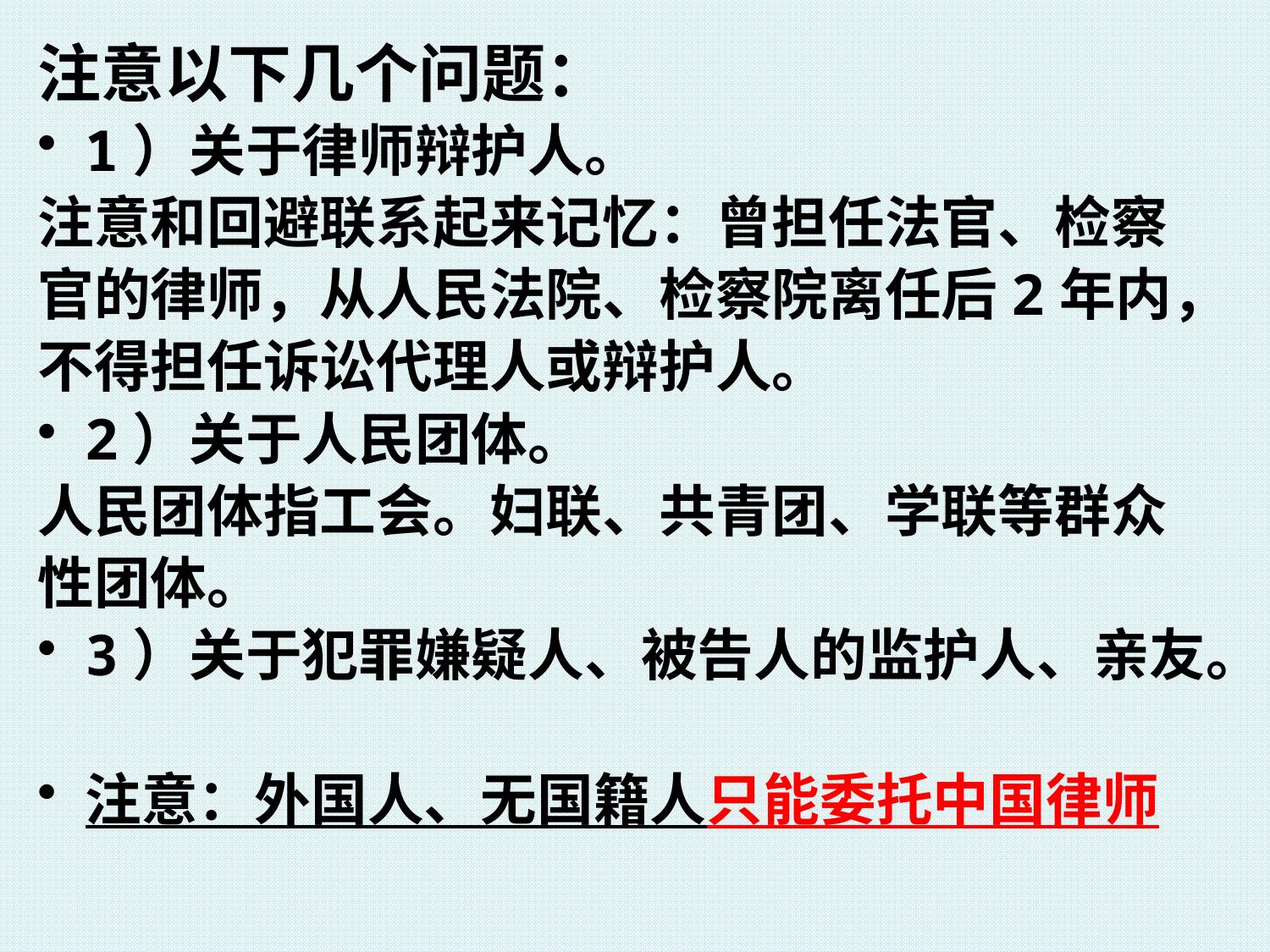

注意以下几个问题：
1）关于律师辩护人。
注意和回避联系起来记忆：曾担任法官、检察
官的律师，从人民法院、检察院离任后2年内，
不得担任诉讼代理人或辩护人。
2）关于人民团体。
人民团体指工会。妇联、共青团、学联等群众
性团体。
3）关于犯罪嫌疑人、被告人的监护人、亲友。

注意：外国人、无国籍人只能委托中国律师